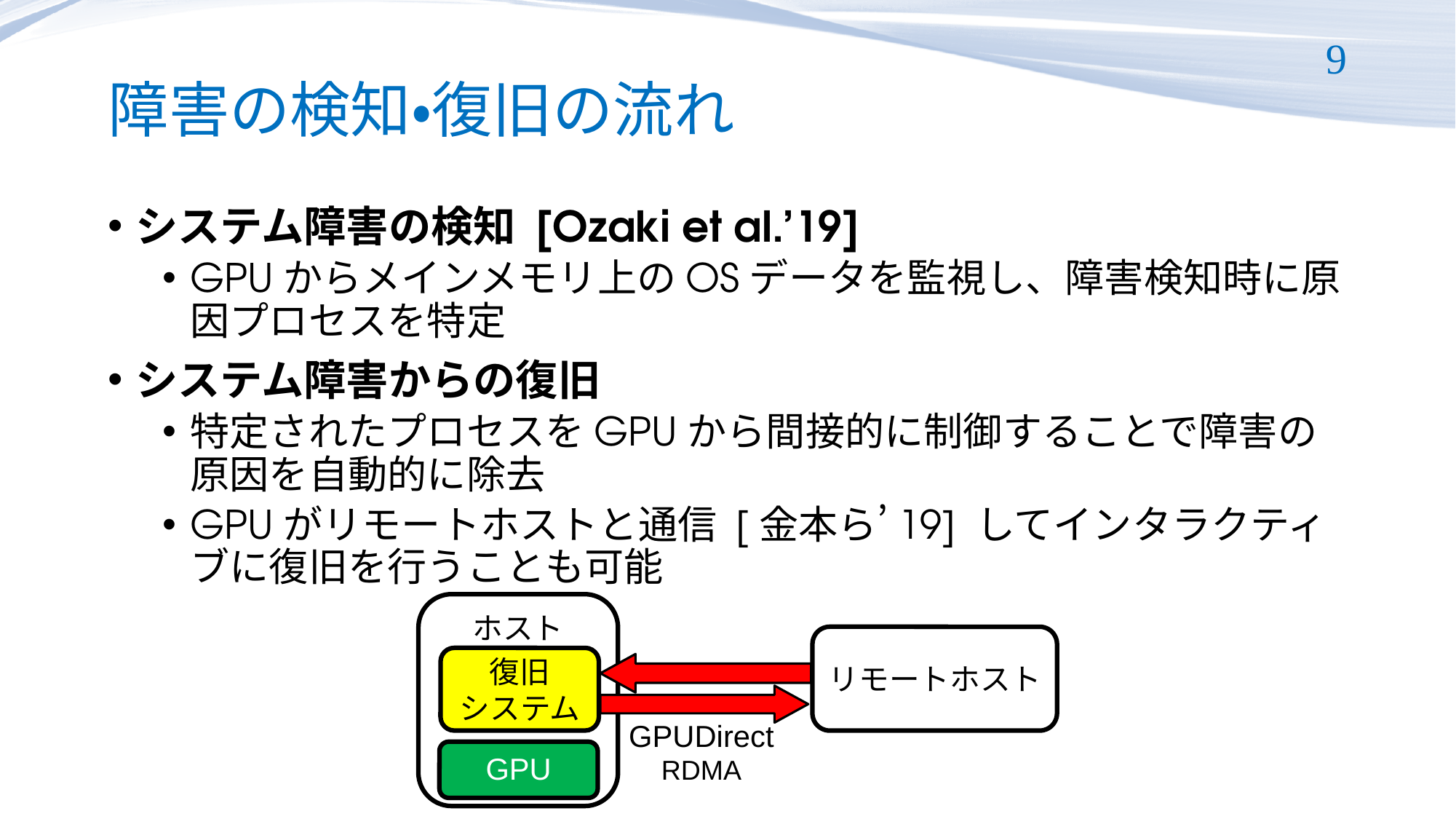

# 障害の検知・復旧の流れ
9
システム障害の検知 [Ozaki et al.’19]
GPUからメインメモリ上のOSデータを監視し、障害検知時に原因プロセスを特定
システム障害からの復旧
特定されたプロセスをGPUから間接的に制御することで障害の原因を自動的に除去
GPUがリモートホストと通信 [金本ら’19] してインタラクティブに復旧を行うことも可能
ホスト
リモートホスト
復旧
システム

GPUDirect
RDMA
GPU